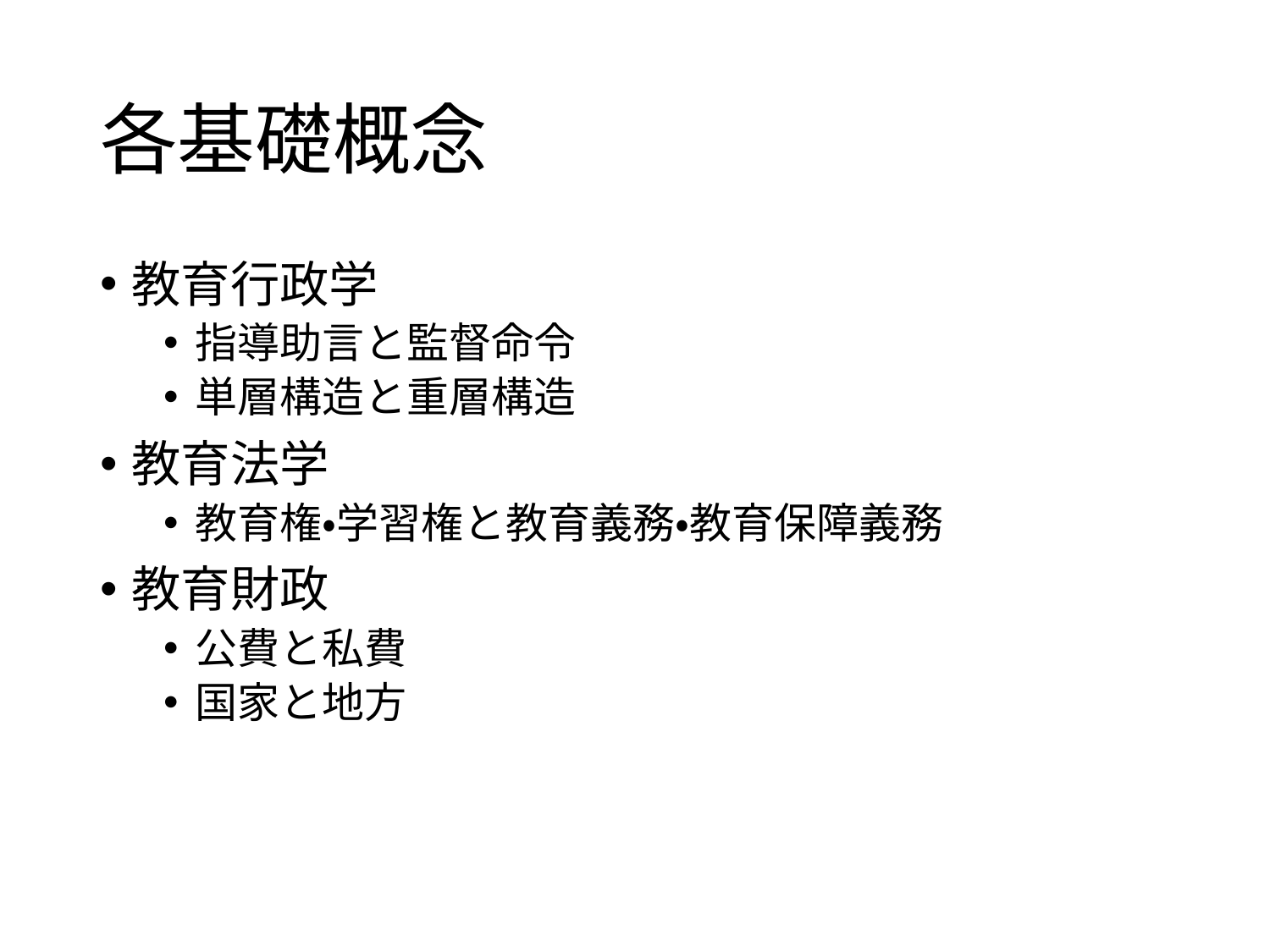

# 各基礎概念
教育行政学
指導助言と監督命令
単層構造と重層構造
教育法学
教育権・学習権と教育義務・教育保障義務
教育財政
公費と私費
国家と地方